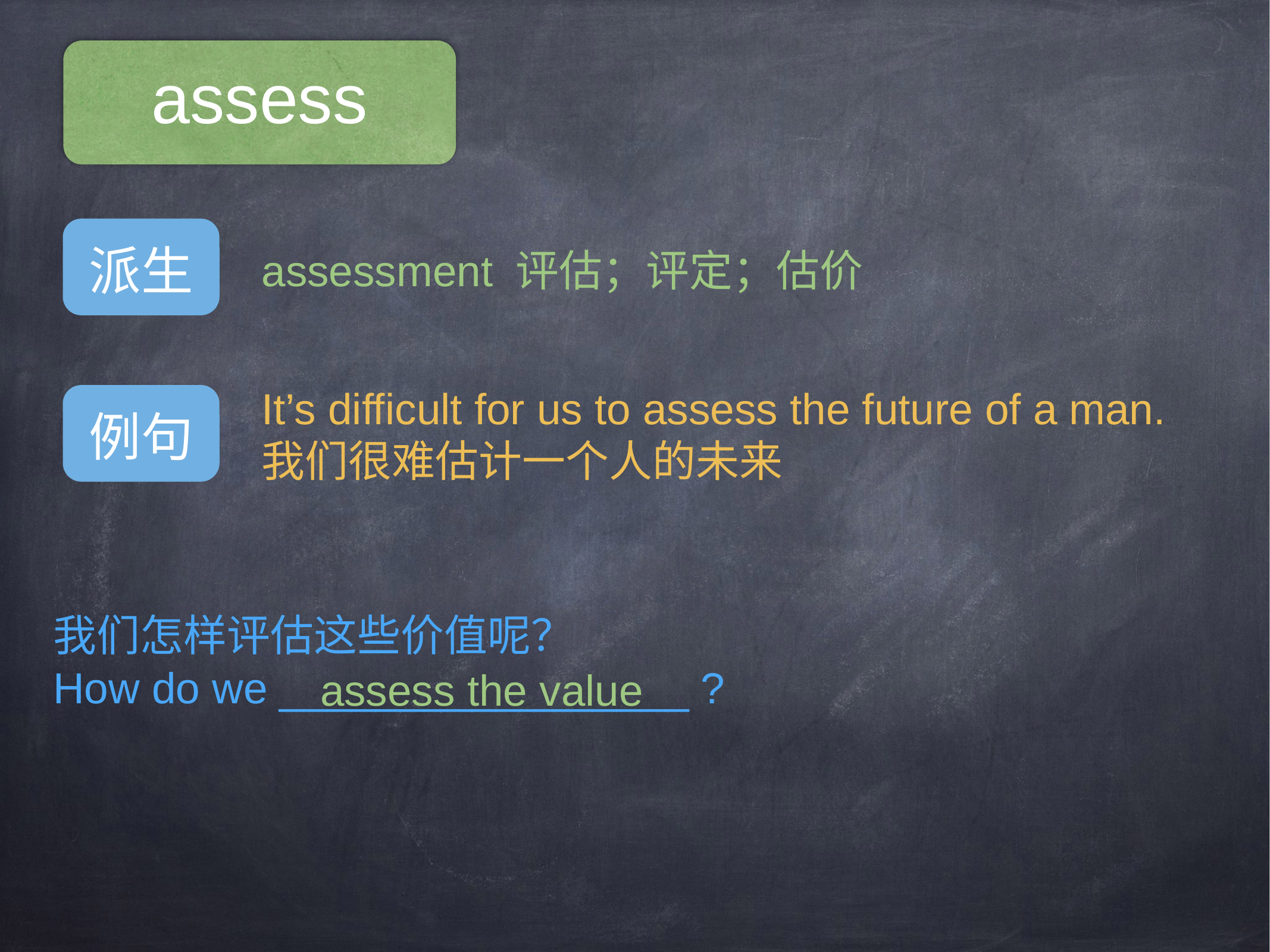

assess

派生
assessment 评估；评定；估价
It’s difficult for us to assess the future of a man.
我们很难估计一个人的未来

例句
我们怎样评估这些价值呢？
How do we _________________ ?
 assess the value